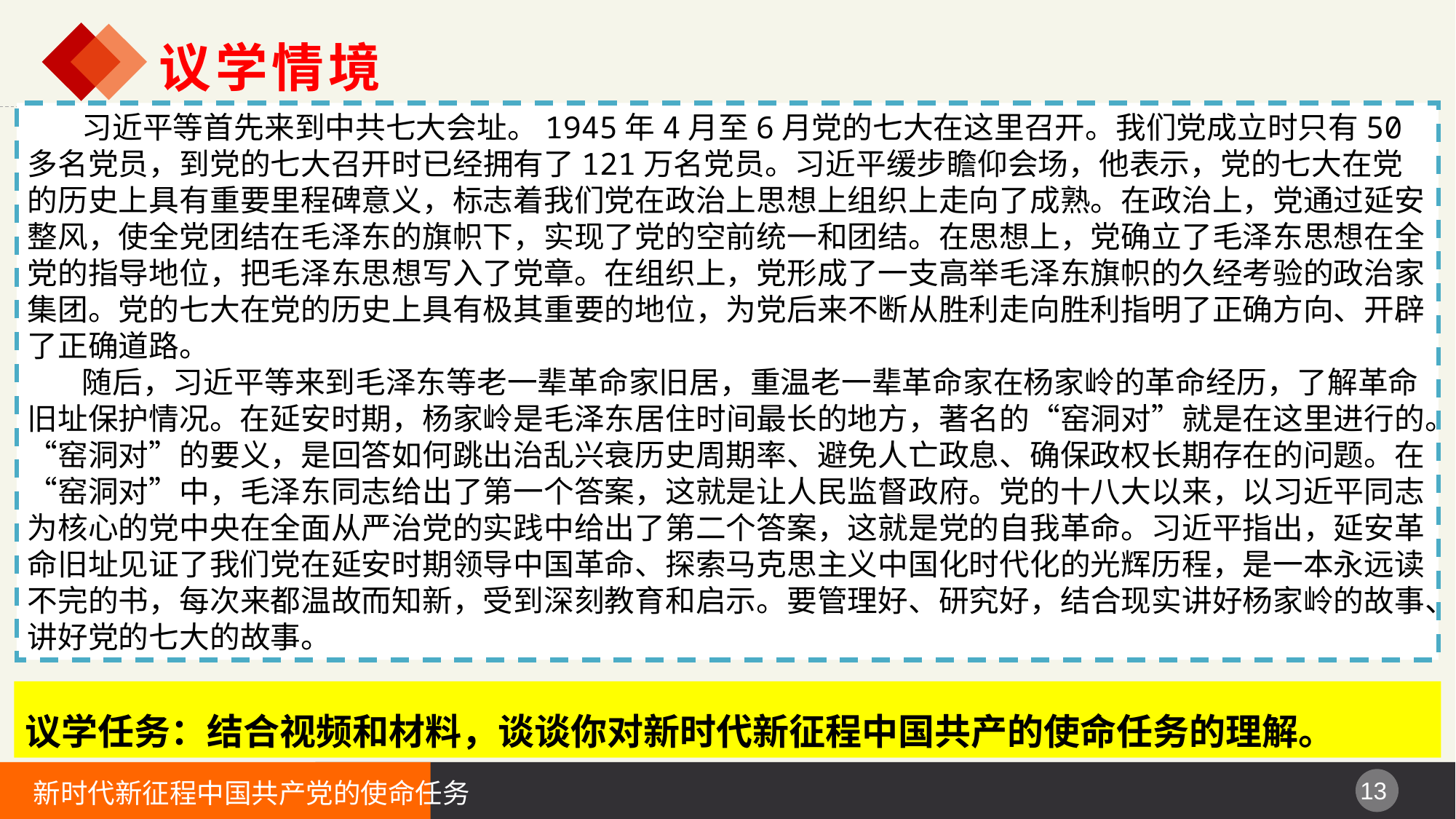

议学情境

习近平等首先来到中共七大会址。1945年4月至6月党的七大在这里召开。我们党成立时只有50多名党员，到党的七大召开时已经拥有了121万名党员。习近平缓步瞻仰会场，他表示，党的七大在党的历史上具有重要里程碑意义，标志着我们党在政治上思想上组织上走向了成熟。在政治上，党通过延安整风，使全党团结在毛泽东的旗帜下，实现了党的空前统一和团结。在思想上，党确立了毛泽东思想在全党的指导地位，把毛泽东思想写入了党章。在组织上，党形成了一支高举毛泽东旗帜的久经考验的政治家集团。党的七大在党的历史上具有极其重要的地位，为党后来不断从胜利走向胜利指明了正确方向、开辟了正确道路。
随后，习近平等来到毛泽东等老一辈革命家旧居，重温老一辈革命家在杨家岭的革命经历，了解革命旧址保护情况。在延安时期，杨家岭是毛泽东居住时间最长的地方，著名的“窑洞对”就是在这里进行的。“窑洞对”的要义，是回答如何跳出治乱兴衰历史周期率、避免人亡政息、确保政权长期存在的问题。在“窑洞对”中，毛泽东同志给出了第一个答案，这就是让人民监督政府。党的十八大以来，以习近平同志为核心的党中央在全面从严治党的实践中给出了第二个答案，这就是党的自我革命。习近平指出，延安革命旧址见证了我们党在延安时期领导中国革命、探索马克思主义中国化时代化的光辉历程，是一本永远读不完的书，每次来都温故而知新，受到深刻教育和启示。要管理好、研究好，结合现实讲好杨家岭的故事、讲好党的七大的故事。
议学任务：结合视频和材料，谈谈你对新时代新征程中国共产的使命任务的理解。
新时代新征程中国共产党的使命任务